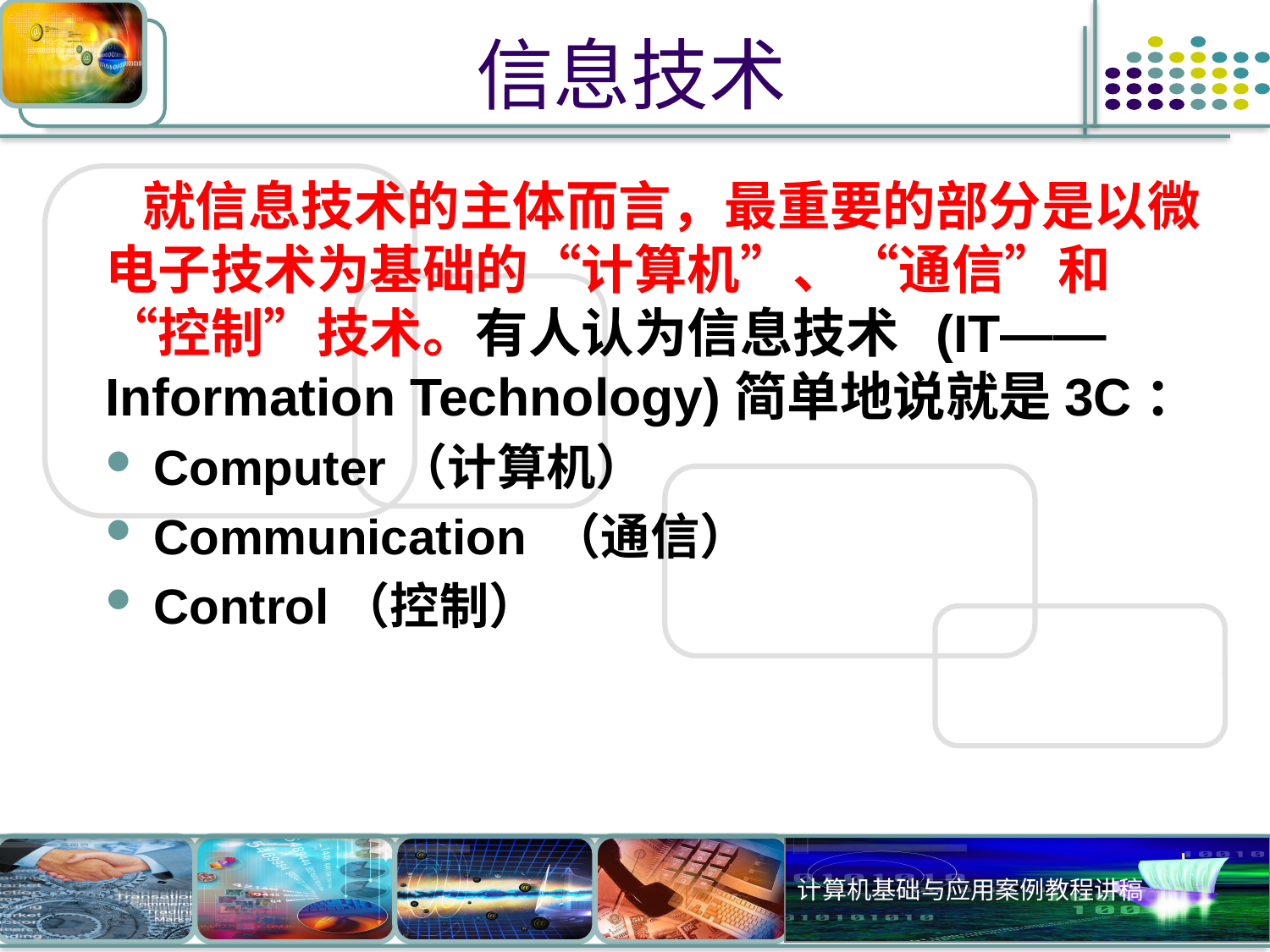

# 信息技术
      就信息技术的主体而言，最重要的部分是以微电子技术为基础的“计算机”、“通信”和“控制”技术。有人认为信息技术  (IT——Information Technology)简单地说就是3C：
Computer（计算机）
Communication （通信）
Control（控制）